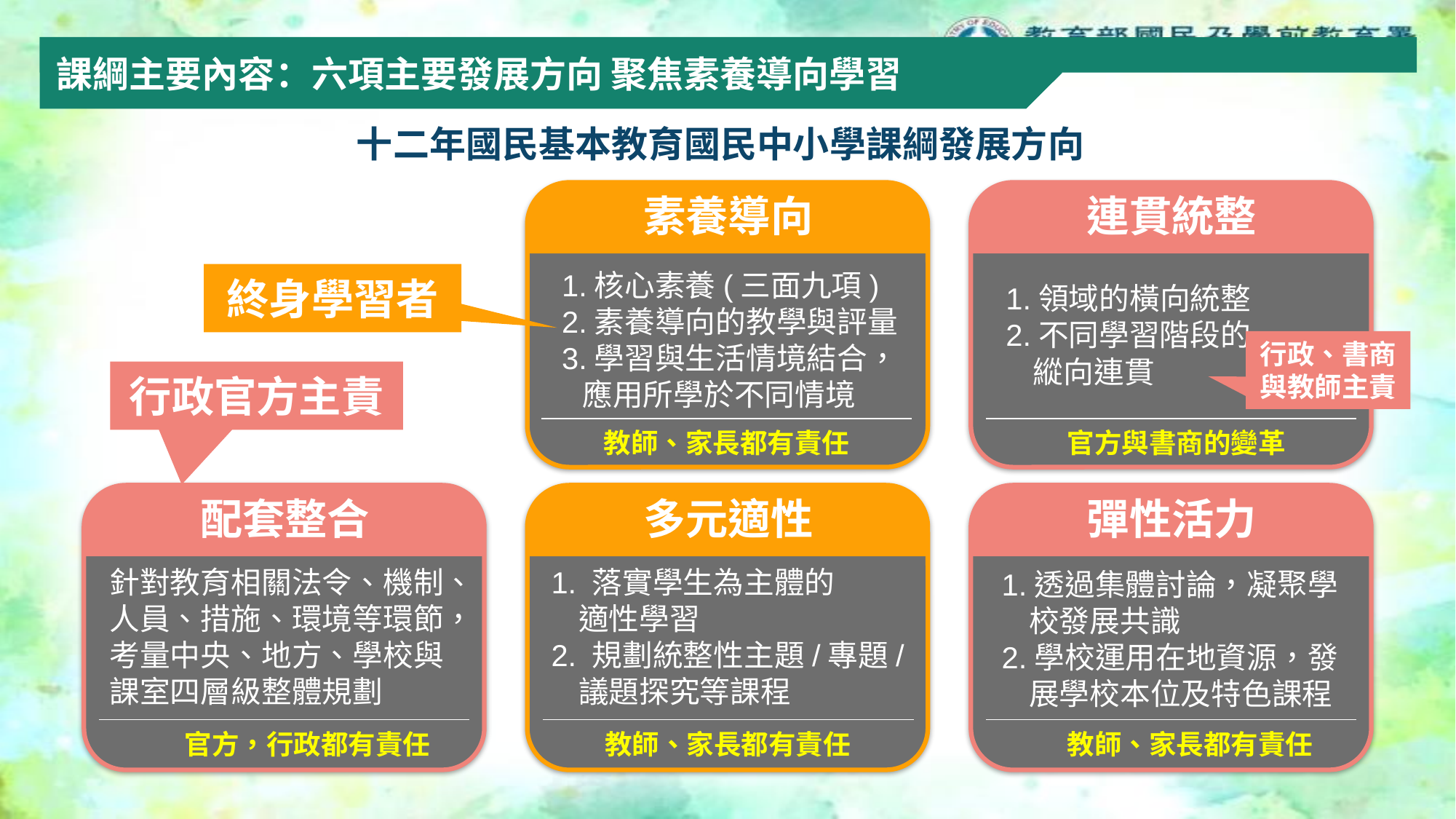

課綱主要內容：六項主要發展方向 聚焦素養導向學習
十二年國民基本教育國民中小學課綱發展方向

素養導向

連貫統整
1.核心素養(三面九項)
2.素養導向的教學與評量
3.學習與生活情境結合，
  應用所學於不同情境
終身學習者
1.領域的橫向統整
2.不同學習階段的
縱向連貫
行政、書商與教師主責
行政官方主責
教師、家長都有責任
官方與書商的變革

配套整合

多元適性

彈性活力
針對教育相關法令、機制、人員、措施、環境等環節，考量中央、地方、學校與課室四層級整體規劃

1. 落實學生為主體的
適性學習
2. 規劃統整性主題/專題/
議題探究等課程
1.透過集體討論，凝聚學校發展共識
2.學校運用在地資源，發展學校本位及特色課程
官方，行政都有責任
教師、家長都有責任
教師、家長都有責任